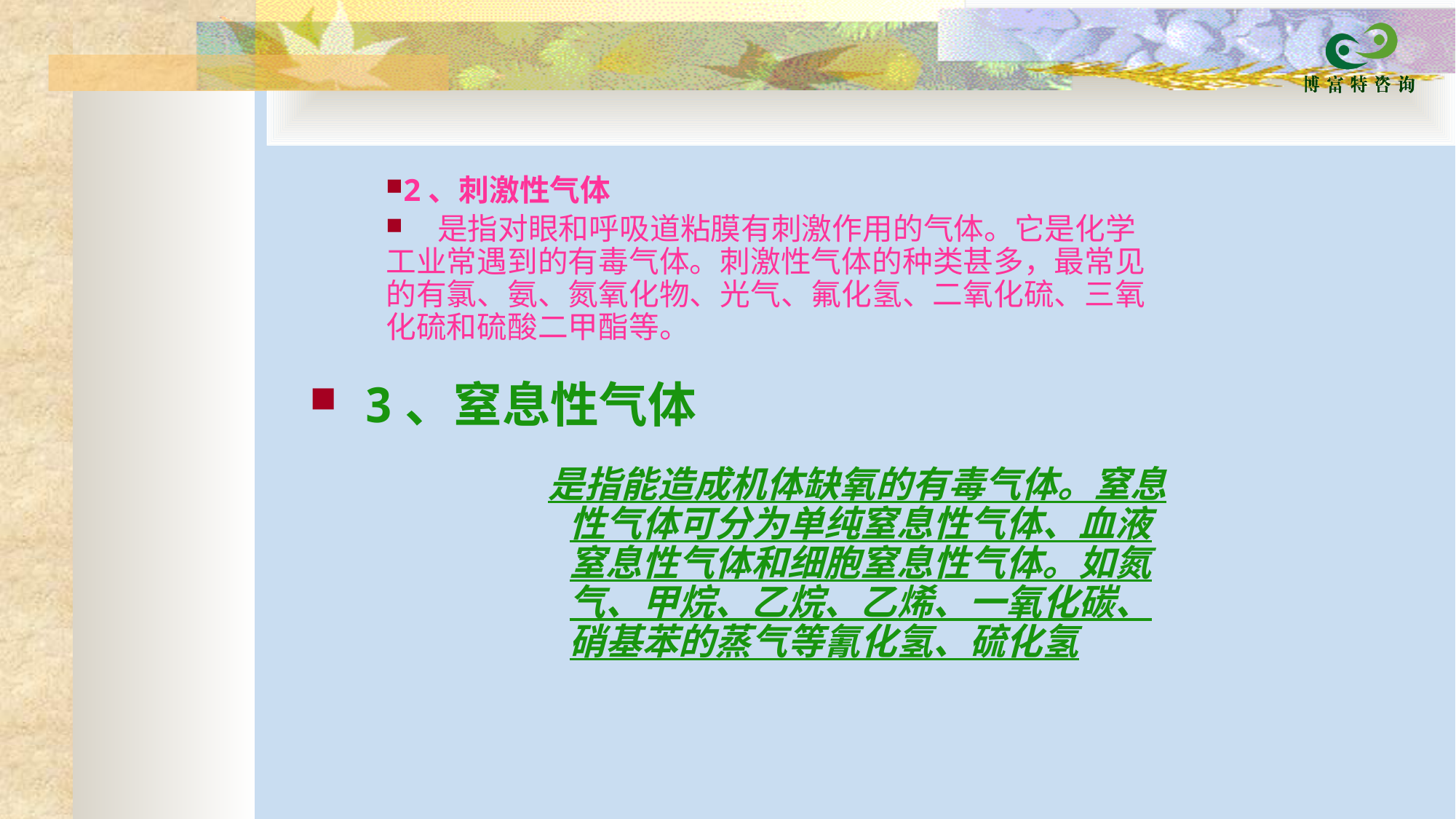

2、刺激性气体
    是指对眼和呼吸道粘膜有刺激作用的气体。它是化学工业常遇到的有毒气体。刺激性气体的种类甚多，最常见的有氯、氨、氮氧化物、光气、氟化氢、二氧化硫、三氧化硫和硫酸二甲酯等。
3、窒息性气体
   是指能造成机体缺氧的有毒气体。窒息性气体可分为单纯窒息性气体、血液窒息性气体和细胞窒息性气体。如氮气、甲烷、乙烷、乙烯、一氧化碳、硝基苯的蒸气等氰化氢、硫化氢